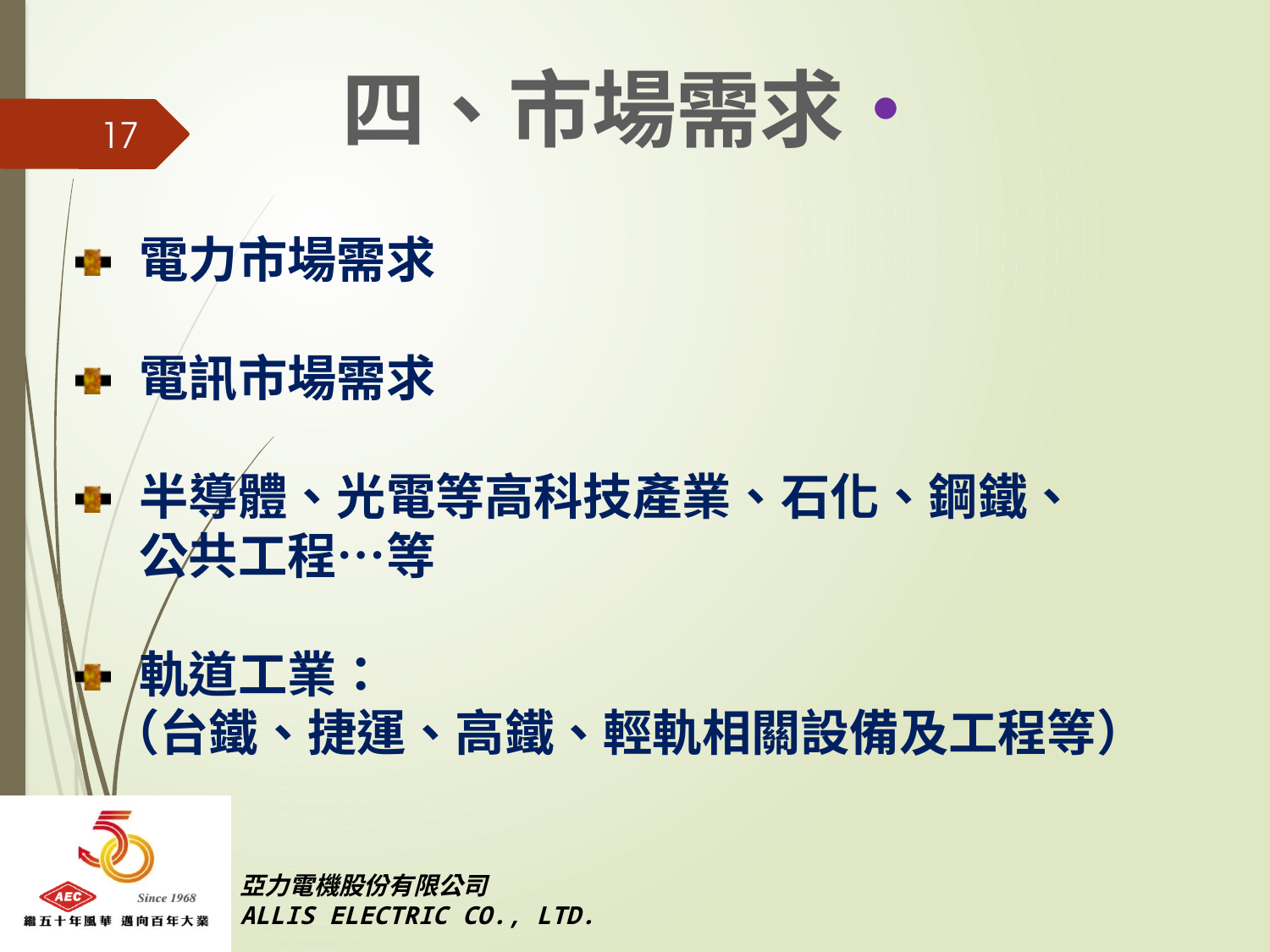

四、市場需求•
17
電力市場需求
電訊市場需求
半導體、光電等高科技產業、石化、鋼鐵、
公共工程…等
軌道工業：
  （台鐵、捷運、高鐵、輕軌相關設備及工程等）